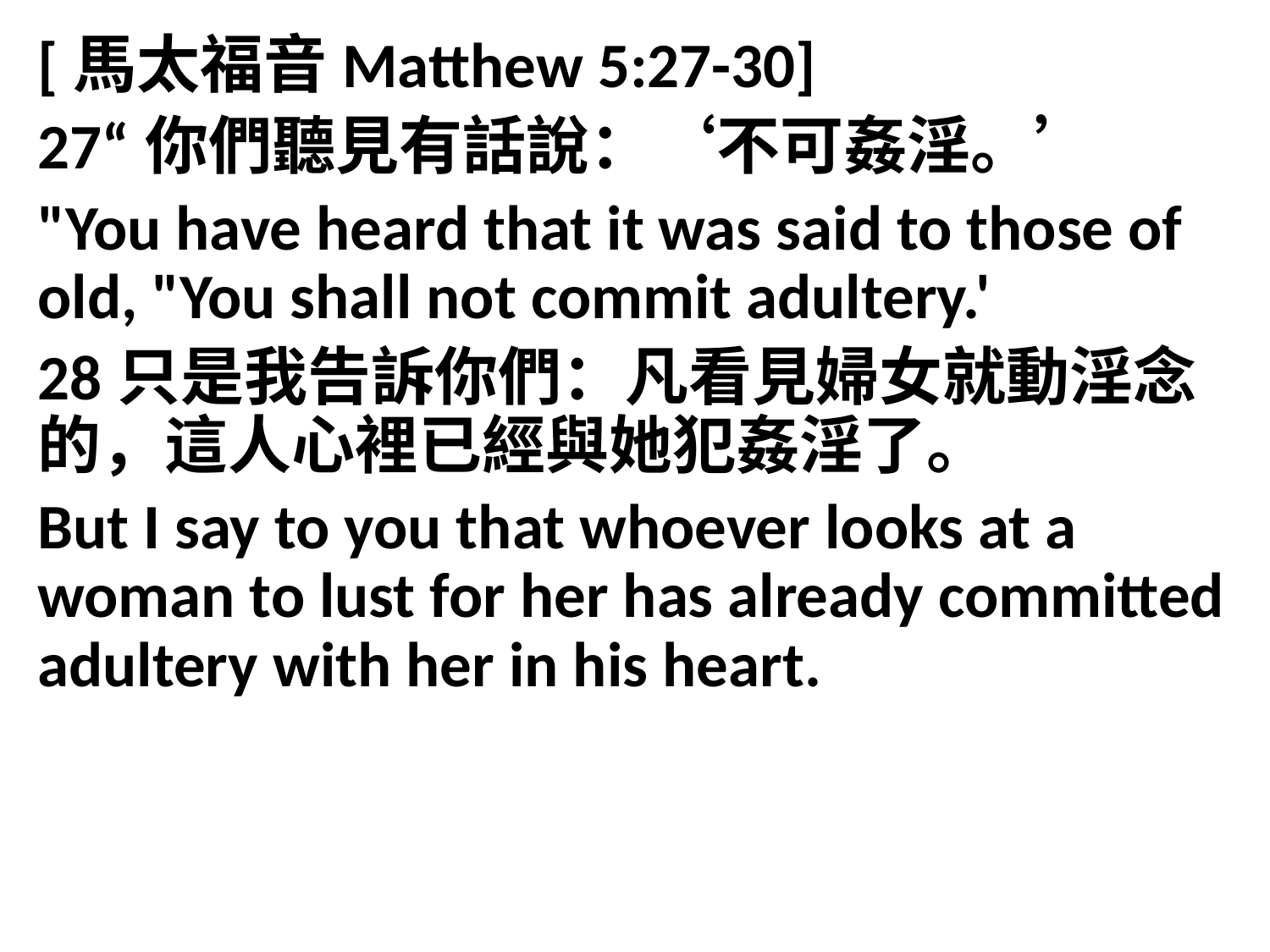

[馬太福音Matthew 5:27-30]
27“你們聽見有話說：‘不可姦淫。’
"You have heard that it was said to those of old, "You shall not commit adultery.'
28只是我告訴你們：凡看見婦女就動淫念的，這人心裡已經與她犯姦淫了。
But I say to you that whoever looks at a woman to lust for her has already committed adultery with her in his heart.